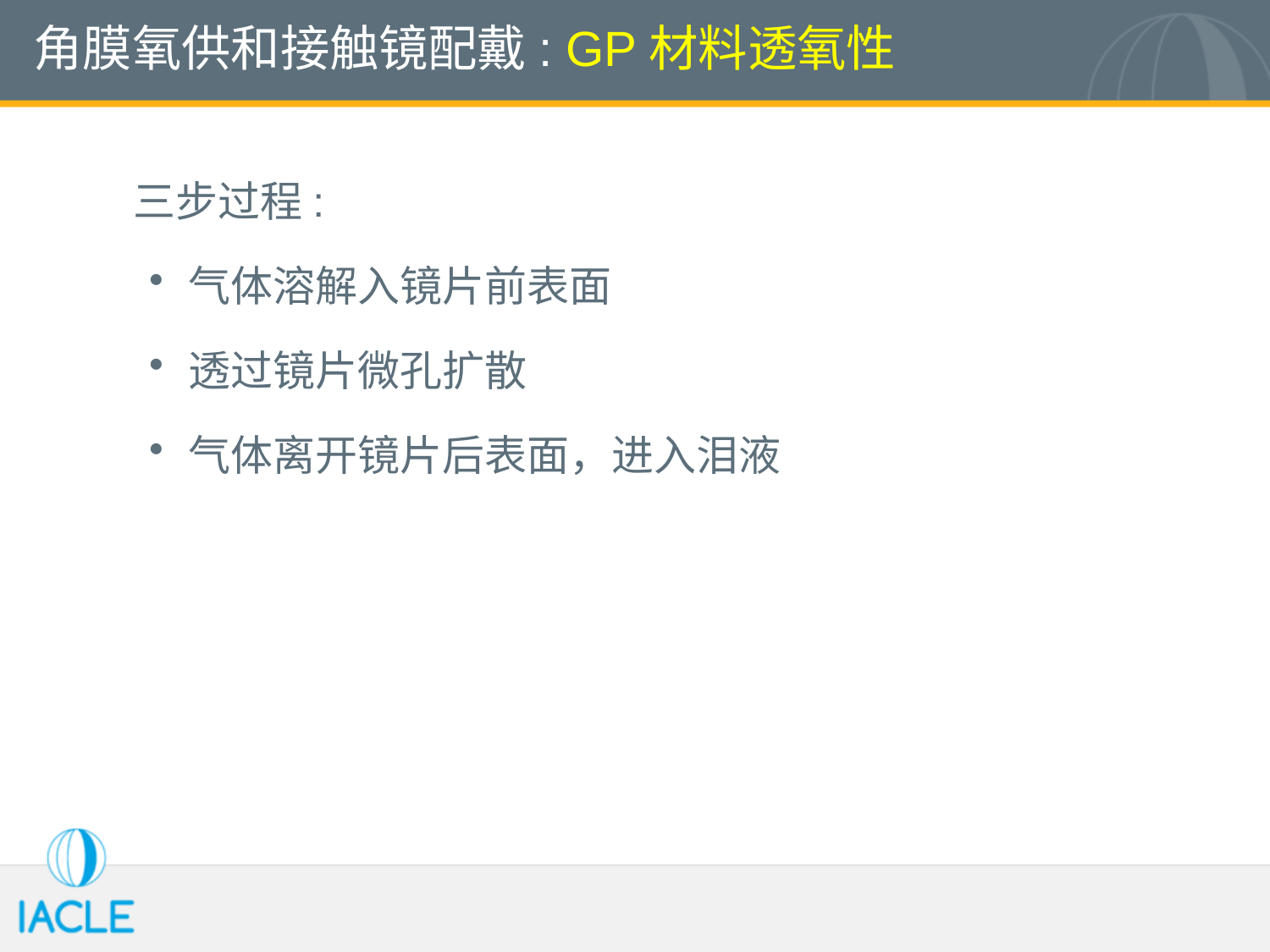

角膜氧供和接触镜配戴: GP材料透氧性
	三步过程:
气体溶解入镜片前表面
透过镜片微孔扩散
气体离开镜片后表面，进入泪液